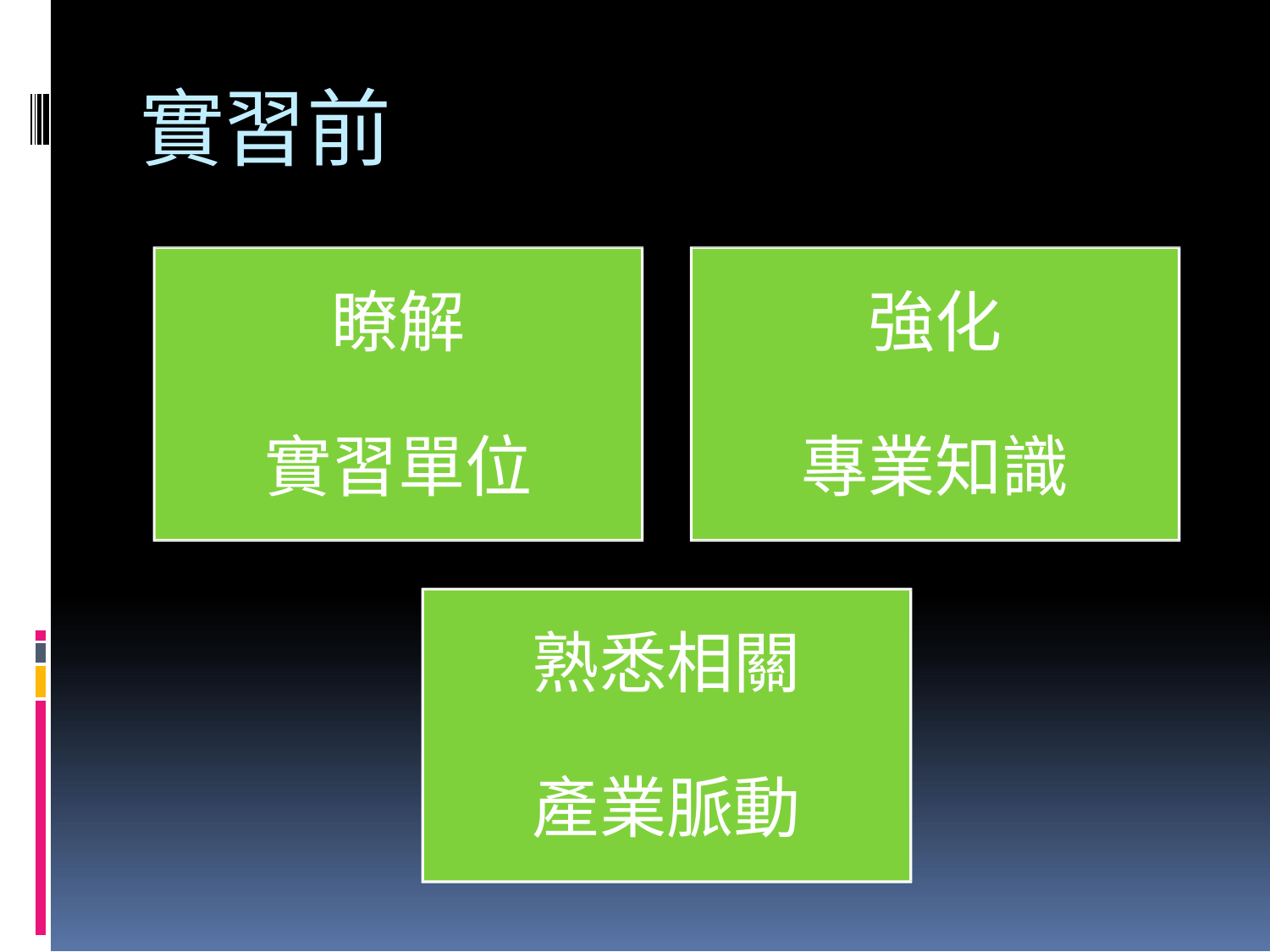

實習前

# 瞭解
實習單位
強化
專業知識

熟悉相關
產業脈動